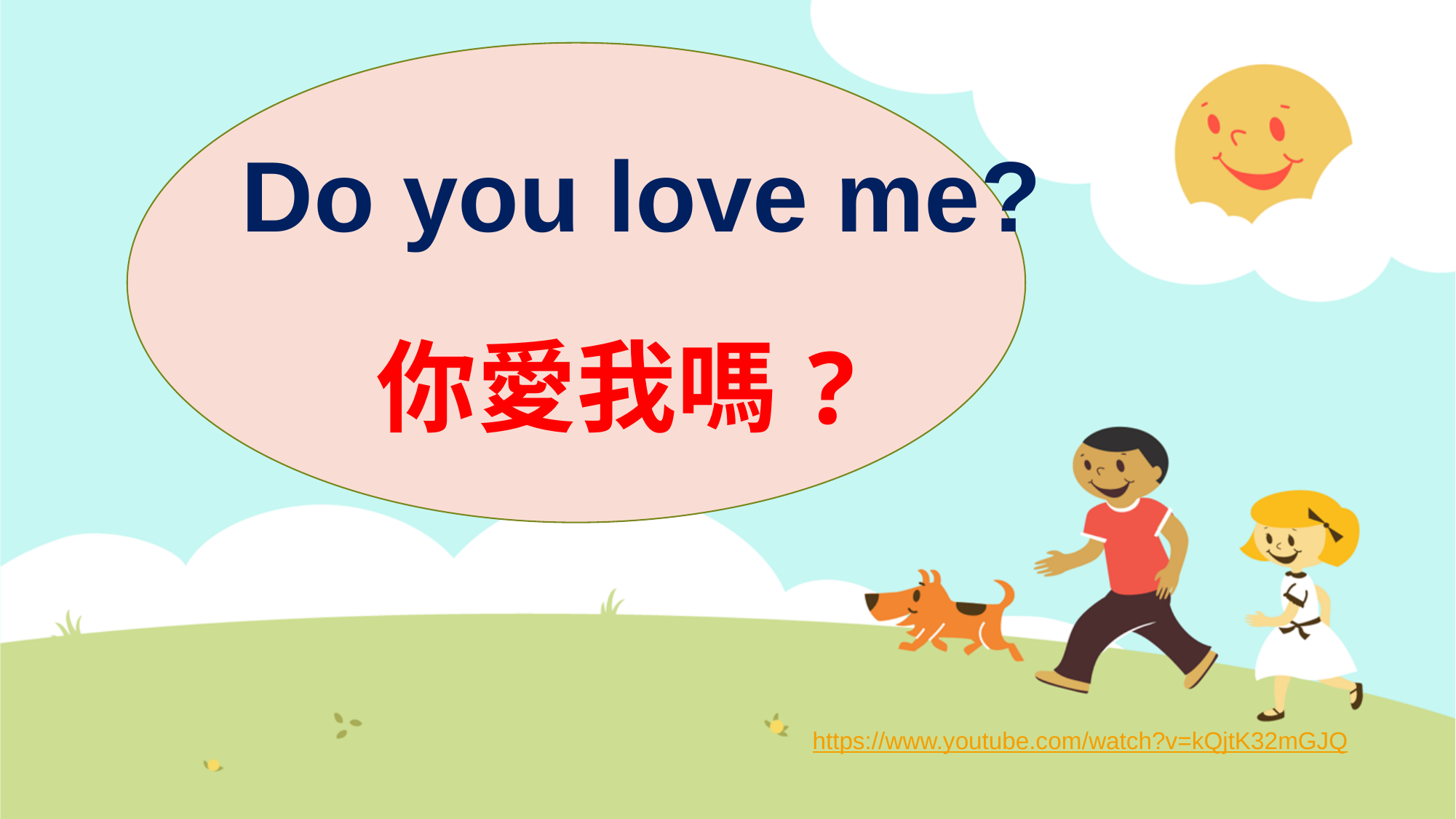

# Do you love me? 你愛我嗎?
https://www.youtube.com/watch?v=kQjtK32mGJQ